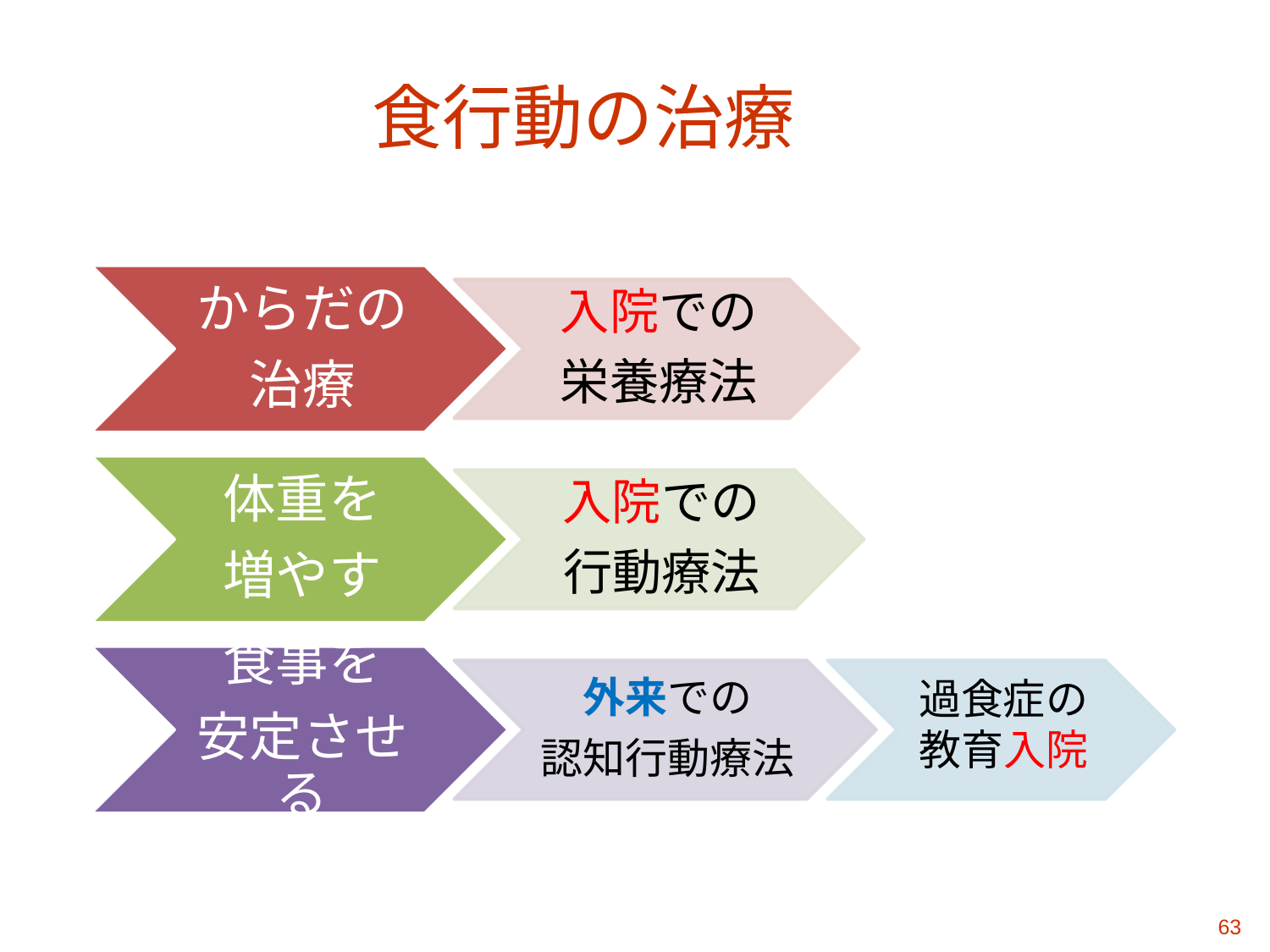

# 食行動の治療
からだの
治療
入院での
栄養療法
体重を
増やす
入院での
行動療法
食事を
安定させる
外来での
認知行動療法

過食症の
教育入院
63